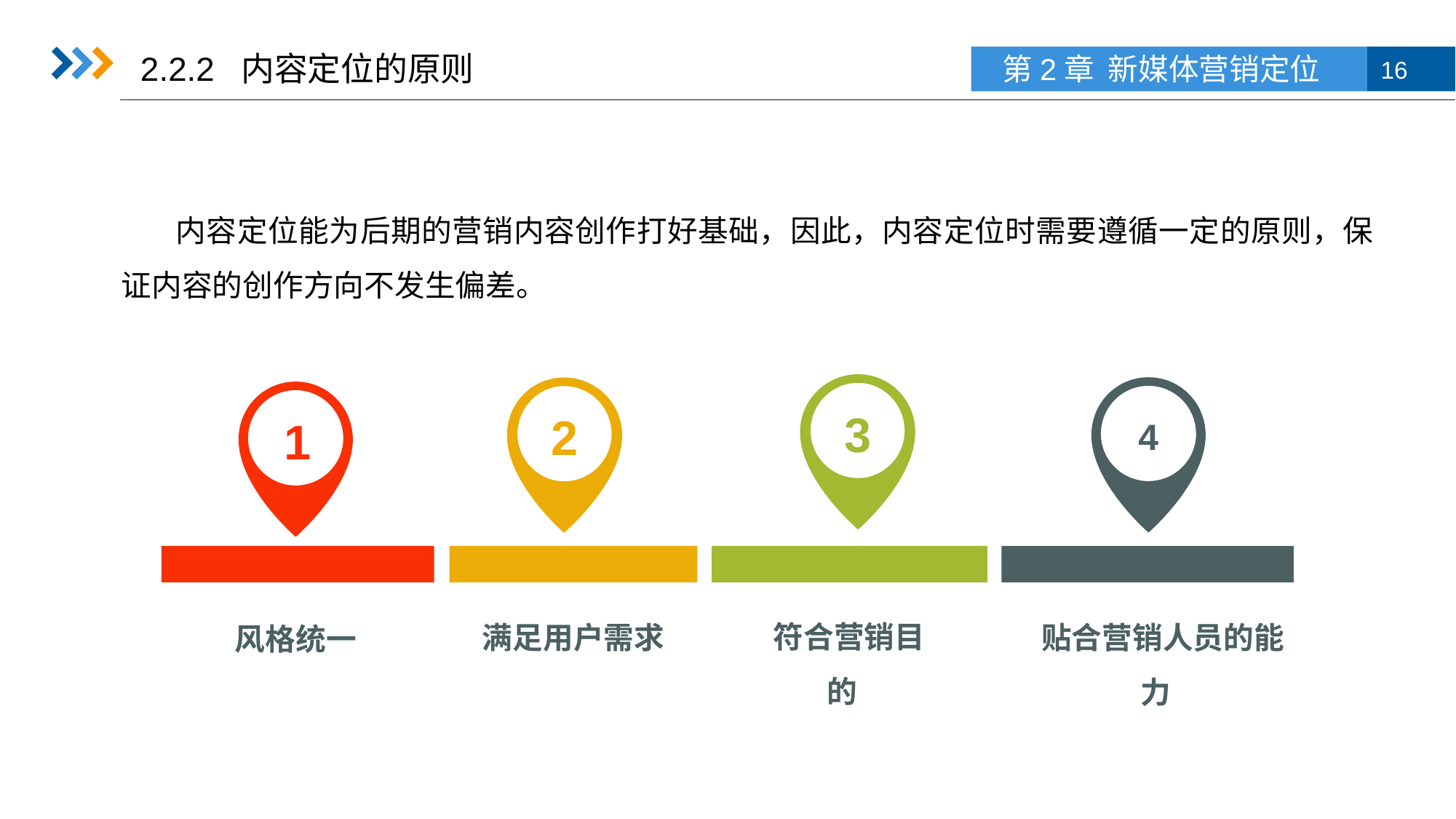

2.2.2  内容定位的原则
内容定位能为后期的营销内容创作打好基础，因此，内容定位时需要遵循一定的原则，保证内容的创作方向不发生偏差。

3
2
1
4

 符合营销目的
满足用户需求
 贴合营销人员的能力
风格统一